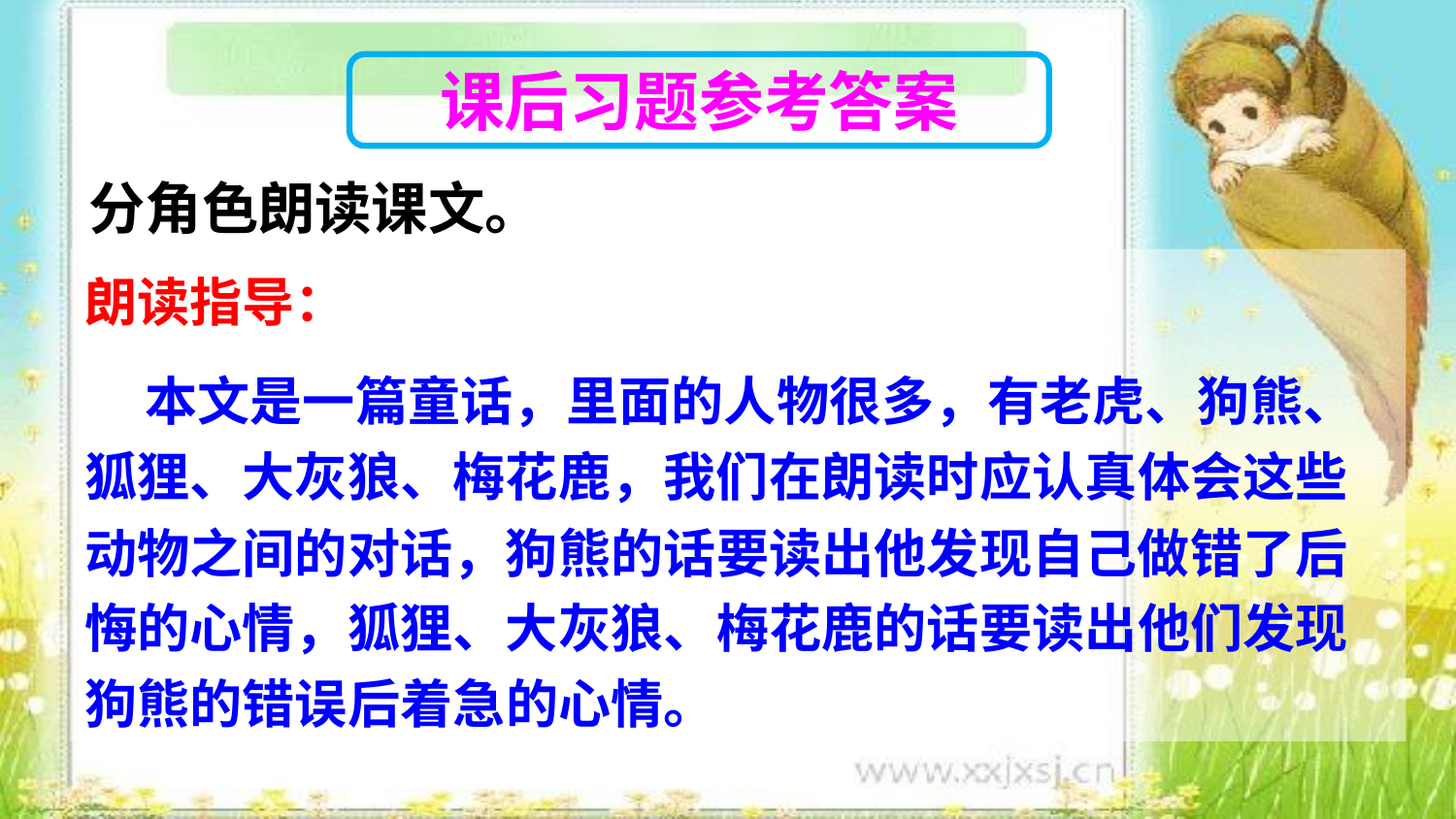

课后习题参考答案
分角色朗读课文。
朗读指导：
    本文是一篇童话，里面的人物很多，有老虎、狗熊、狐狸、大灰狼、梅花鹿，我们在朗读时应认真体会这些动物之间的对话，狗熊的话要读出他发现自己做错了后悔的心情，狐狸、大灰狼、梅花鹿的话要读出他们发现狗熊的错误后着急的心情。